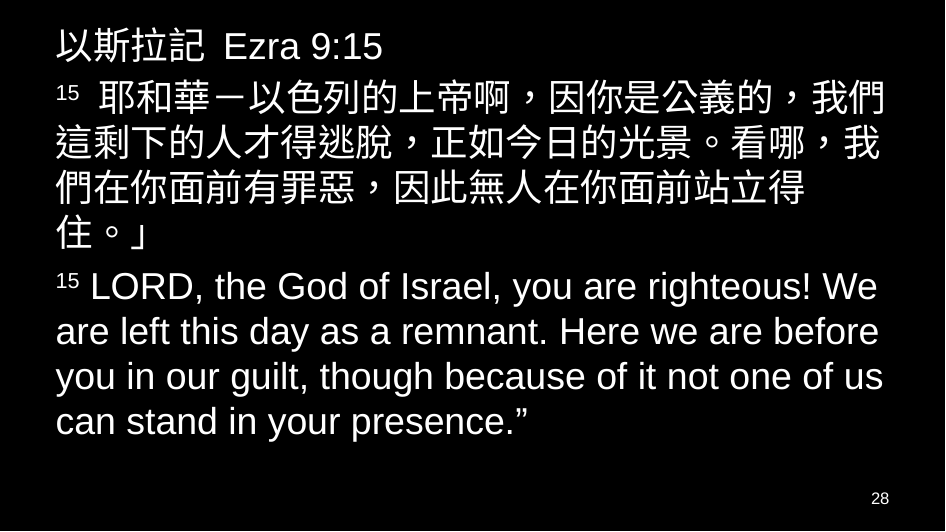

以斯拉記 Ezra 9:15
15 耶和華－以色列的上帝啊，因你是公義的，我們這剩下的人才得逃脫，正如今日的光景。看哪，我們在你面前有罪惡，因此無人在你面前站立得住。」
15 Lord, the God of Israel, you are righteous! We are left this day as a remnant. Here we are before you in our guilt, though because of it not one of us can stand in your presence.”

28